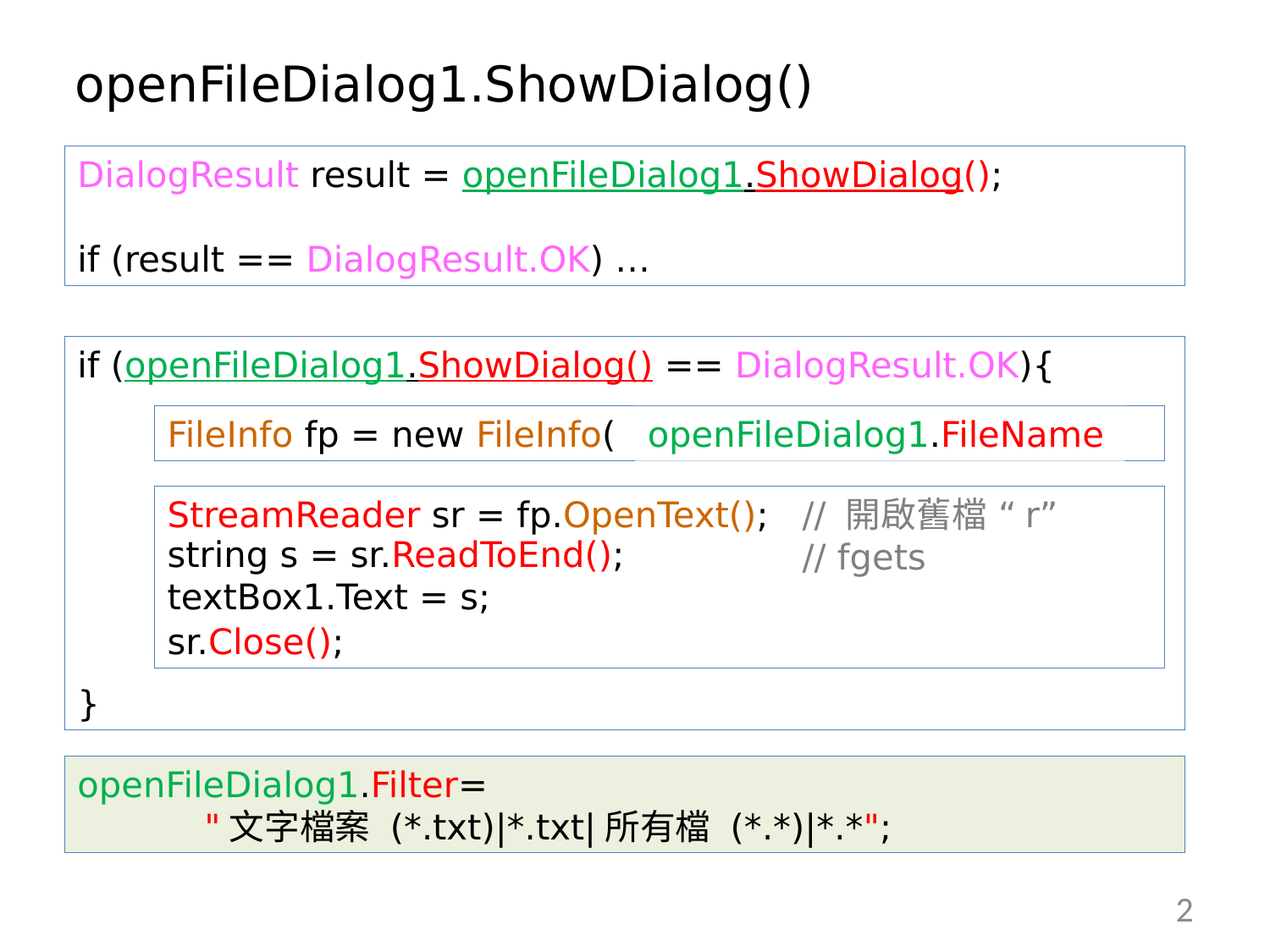

openFileDialog1.ShowDialog()
DialogResult result = openFileDialog1.ShowDialog();

if (result == DialogResult.OK) …
if (openFileDialog1.ShowDialog() == DialogResult.OK){

}
FileInfo fp = new FileInfo(           "school.txt"             );
openFileDialog1.FileName
StreamReader sr = fp.OpenText();	// 開啟舊檔 “r”
					// fgets

sr.Close();
string s = sr.ReadToEnd();
textBox1.Text = s;
openFileDialog1.Filter=
	"文字檔案 (*.txt)|*.txt|所有檔 (*.*)|*.*";
2